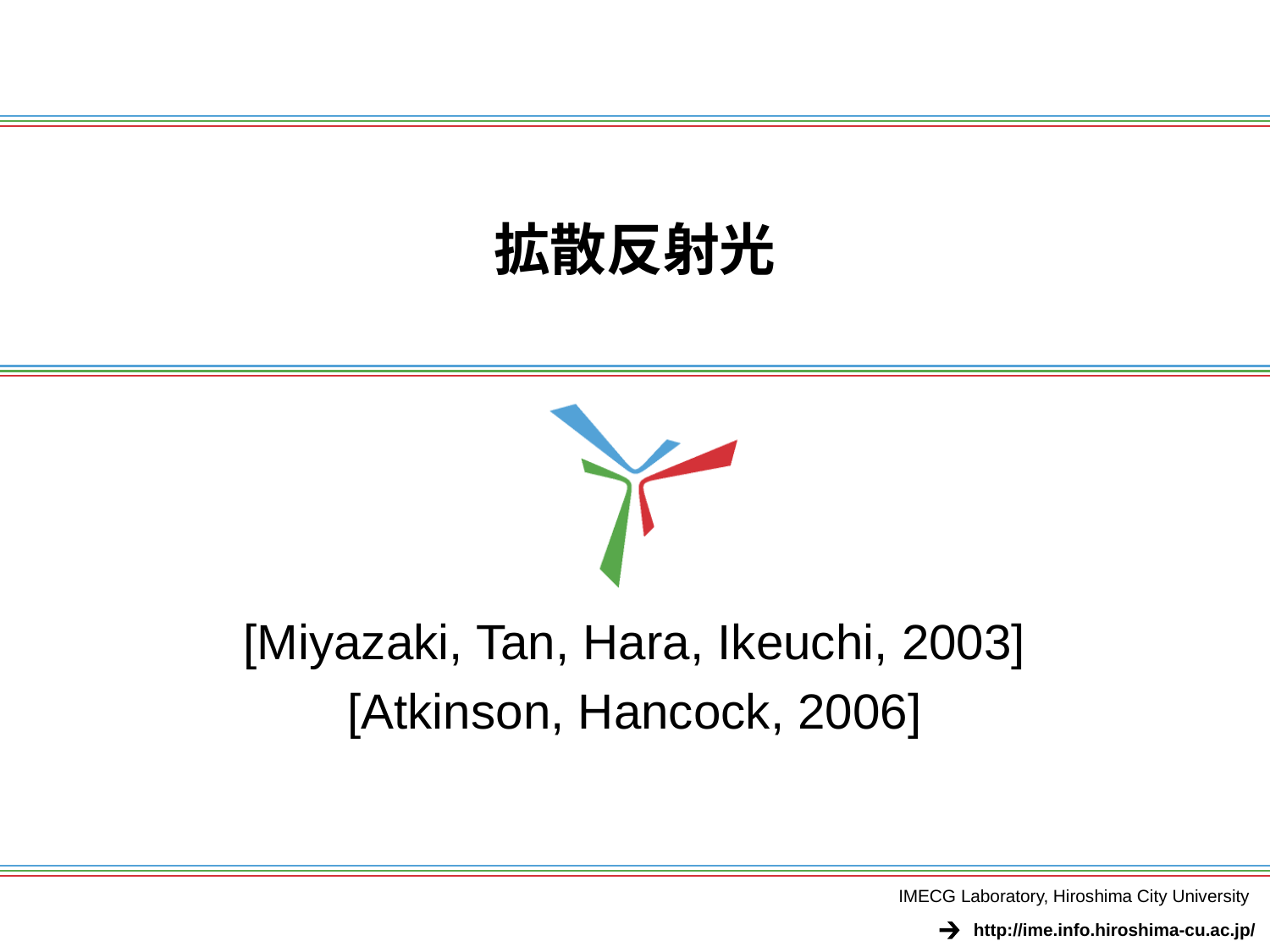

# 拡散反射光
[Miyazaki, Tan, Hara, Ikeuchi, 2003]
[Atkinson, Hancock, 2006]